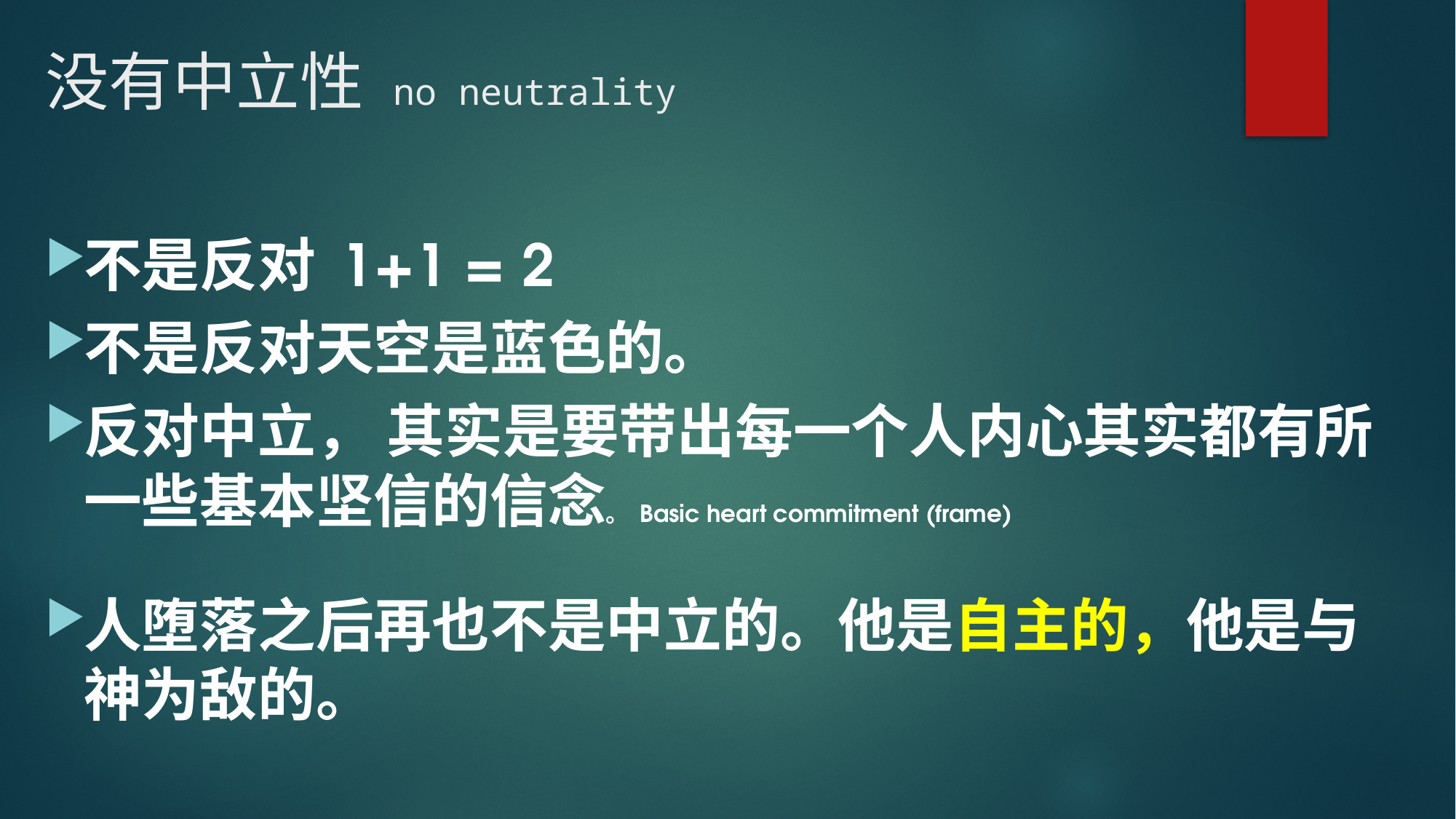

# 没有中立性 no neutrality

不是反对 1+1 = 2
不是反对天空是蓝色的。
反对中立， 其实是要带出每一个人内心其实都有所一些基本坚信的信念。 Basic heart commitment (frame)

人堕落之后再也不是中立的。他是自主的，他是与神为敌的。